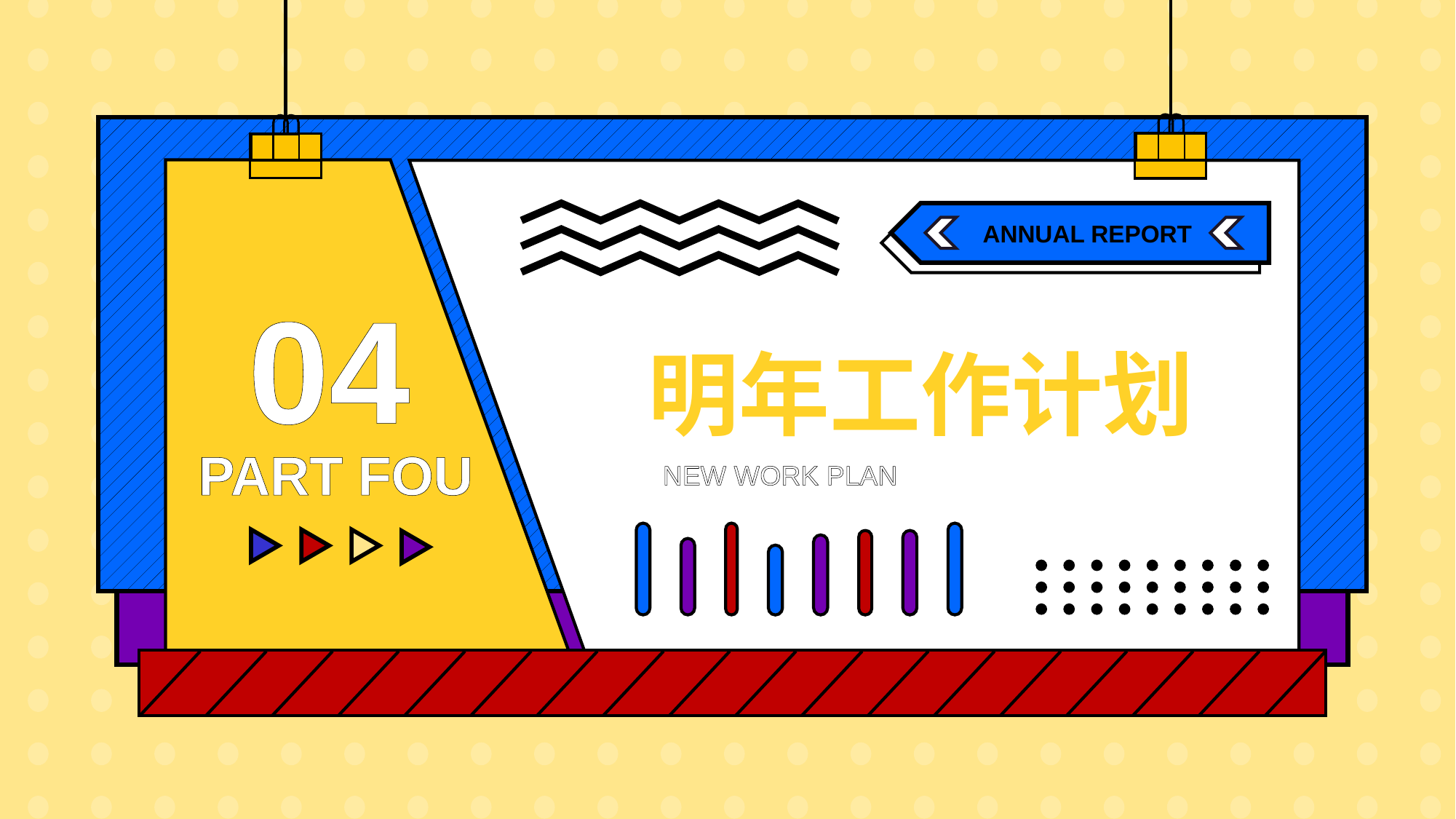

ANNUAL REPORT

04
明年工作计划
PART FOU
NEW WORK PLAN